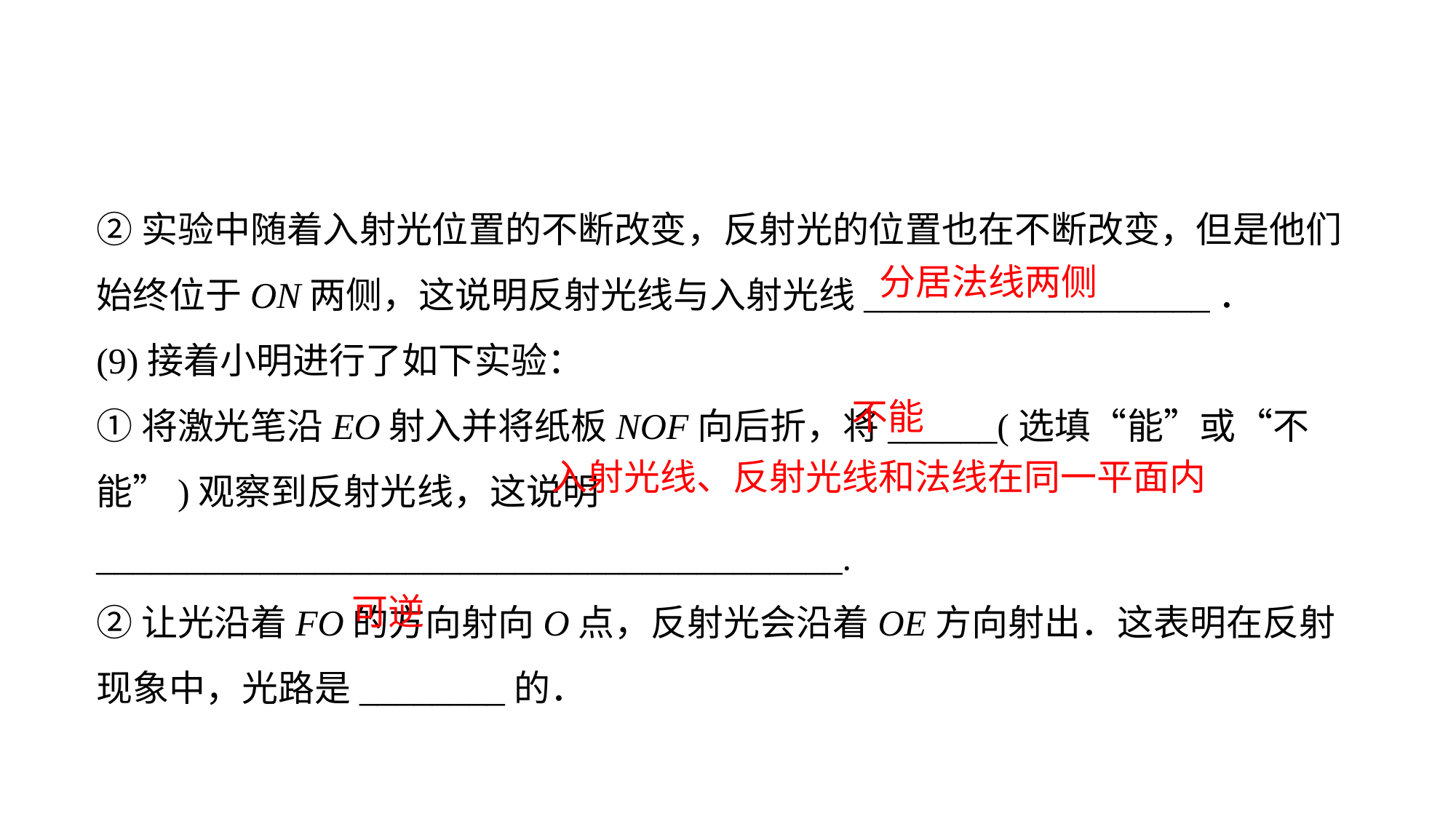

②实验中随着入射光位置的不断改变，反射光的位置也在不断改变，但是他们始终位于ON两侧，这说明反射光线与入射光线___________________．
(9)接着小明进行了如下实验：
①将激光笔沿EO射入并将纸板NOF向后折，将______(选填“能”或“不能”)观察到反射光线，这说明_________________________________________.
②让光沿着FO的方向射向O点，反射光会沿着OE方向射出．这表明在反射现象中，光路是________的．
分居法线两侧
不能
入射光线、反射光线和法线在同一平面内
可逆